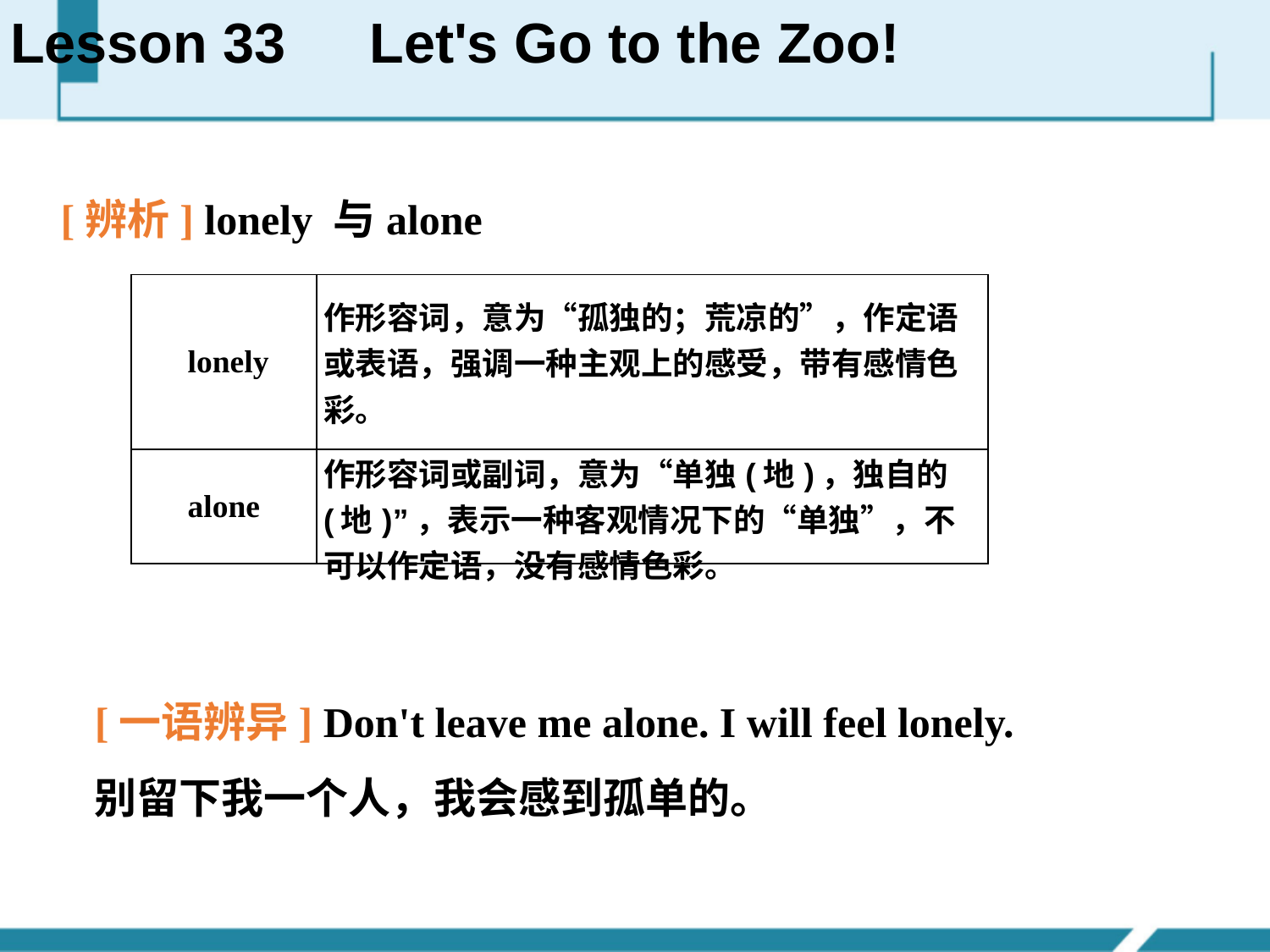

Lesson 33　Let's Go to the Zoo!
[辨析] lonely 与alone
| lonely | 作形容词，意为“孤独的；荒凉的”，作定语或表语，强调一种主观上的感受，带有感情色彩。 |
| --- | --- |
| alone | 作形容词或副词，意为“单独(地)，独自的(地)”，表示一种客观情况下的“单独”，不可以作定语，没有感情色彩。 |
[一语辨异] Don't leave me alone. I will feel lonely.
别留下我一个人，我会感到孤单的。